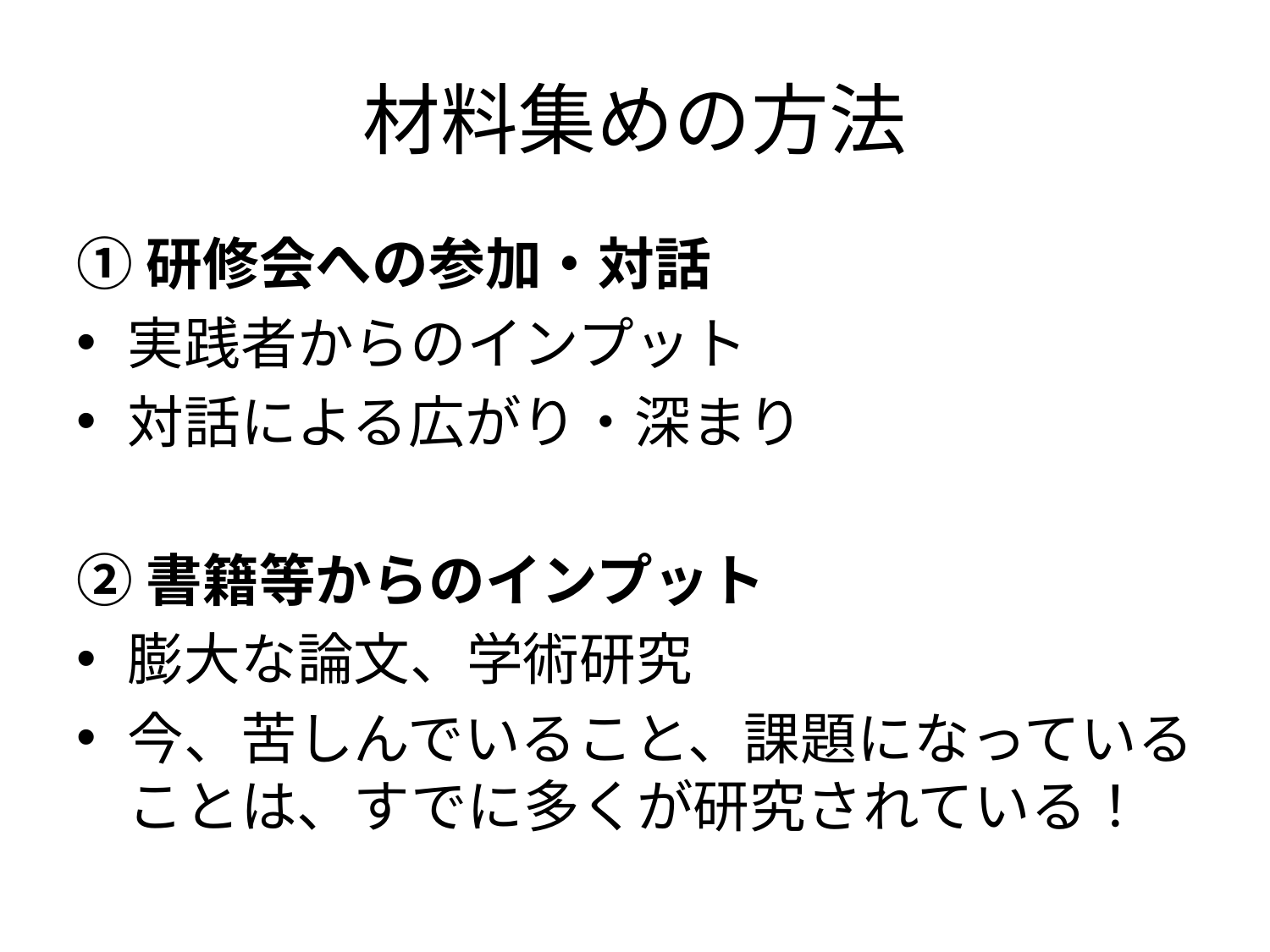

# 材料集めの方法
①研修会への参加・対話
実践者からのインプット
対話による広がり・深まり

②書籍等からのインプット
膨大な論文、学術研究
今、苦しんでいること、課題になっていることは、すでに多くが研究されている！